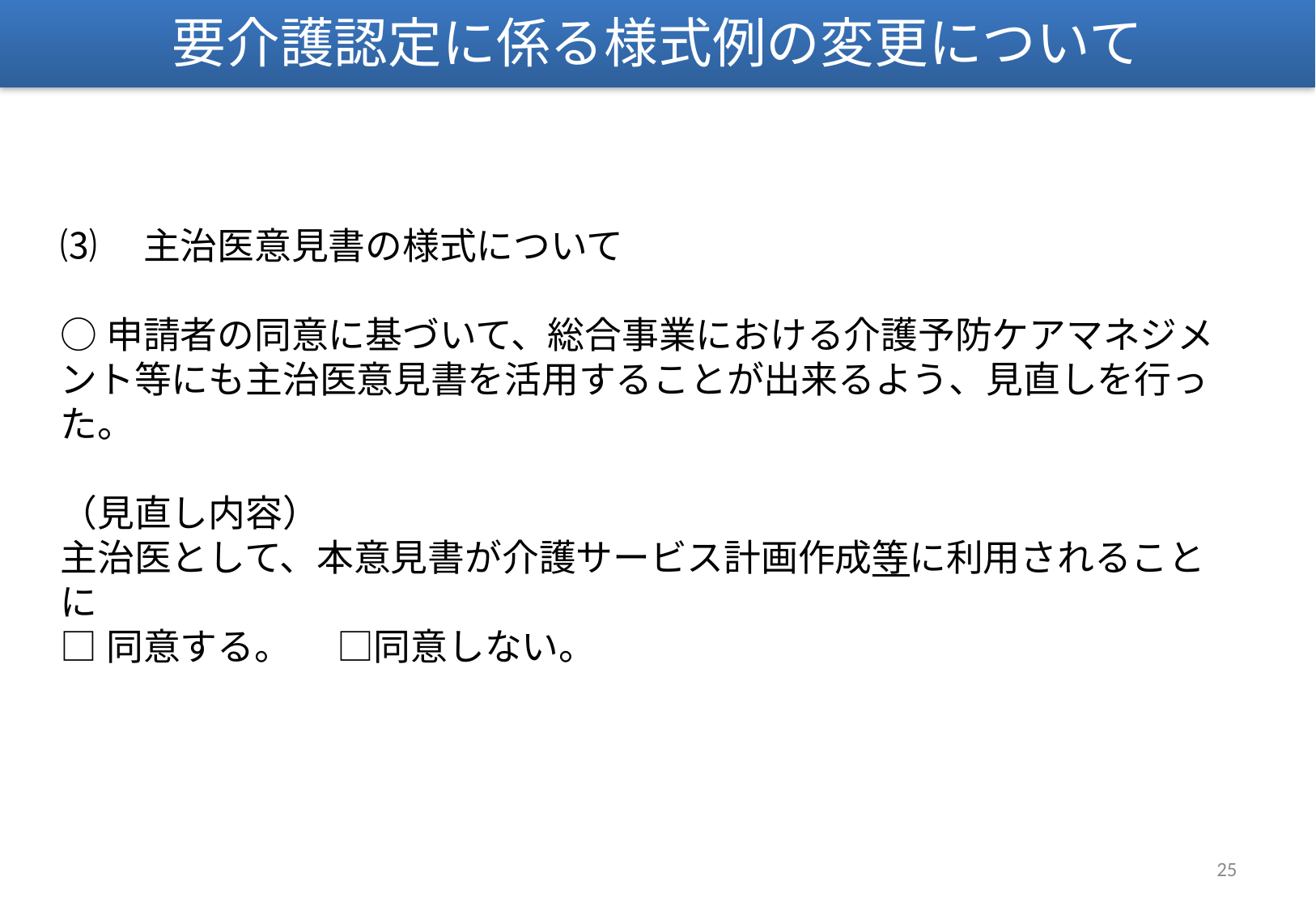

要介護認定に係る様式例の変更について
⑶　主治医意見書の様式について

○申請者の同意に基づいて、総合事業における介護予防ケアマネジメント等にも主治医意見書を活用することが出来るよう、見直しを行った。

（見直し内容）
主治医として、本意見書が介護サービス計画作成等に利用されることに
□同意する。　 □同意しない。

25